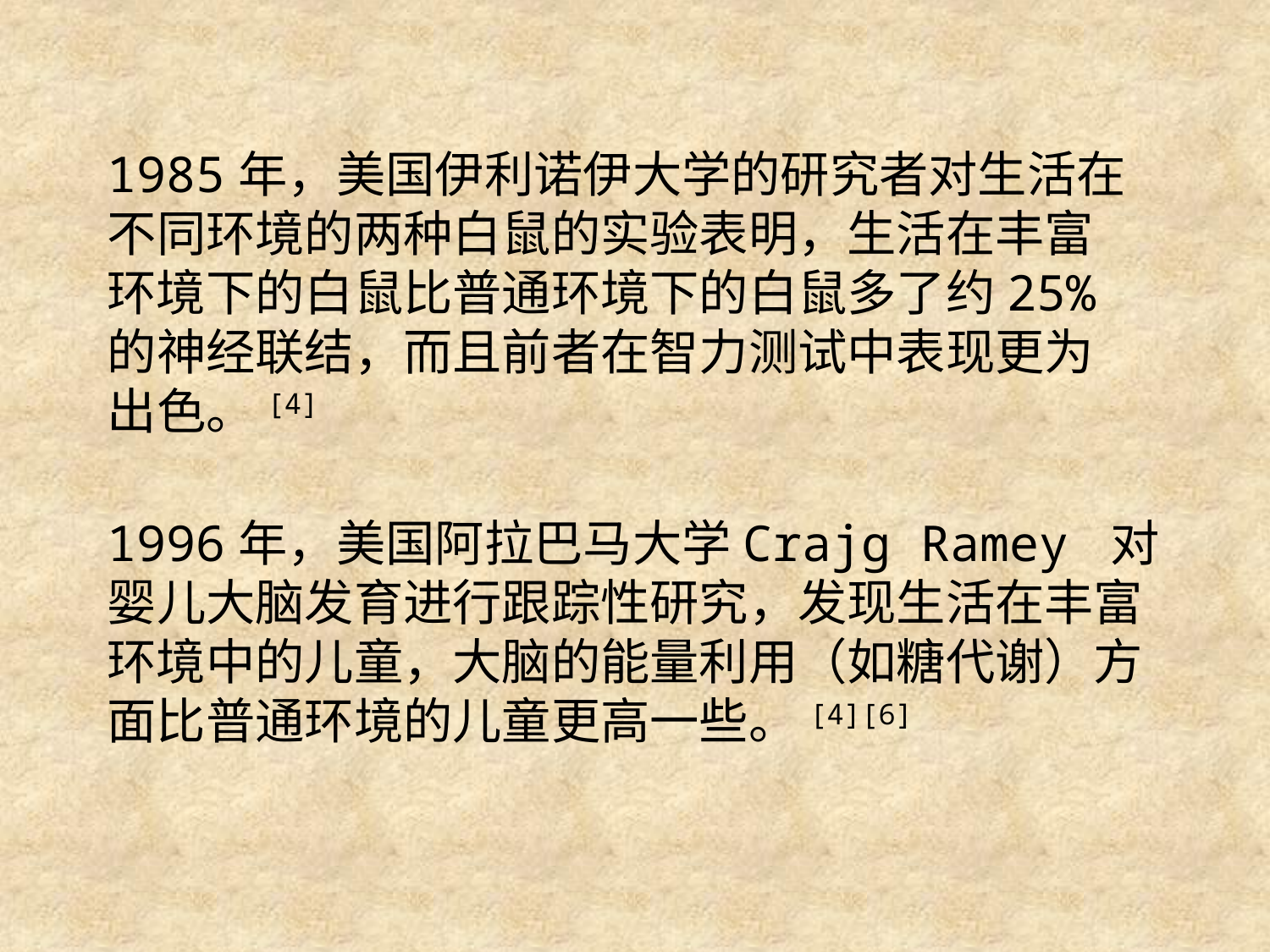

1985年，美国伊利诺伊大学的研究者对生活在不同环境的两种白鼠的实验表明，生活在丰富环境下的白鼠比普通环境下的白鼠多了约25%的神经联结，而且前者在智力测试中表现更为出色。[4]
1996年，美国阿拉巴马大学Crajg Ramey 对婴儿大脑发育进行跟踪性研究，发现生活在丰富环境中的儿童，大脑的能量利用（如糖代谢）方面比普通环境的儿童更高一些。[4][6]